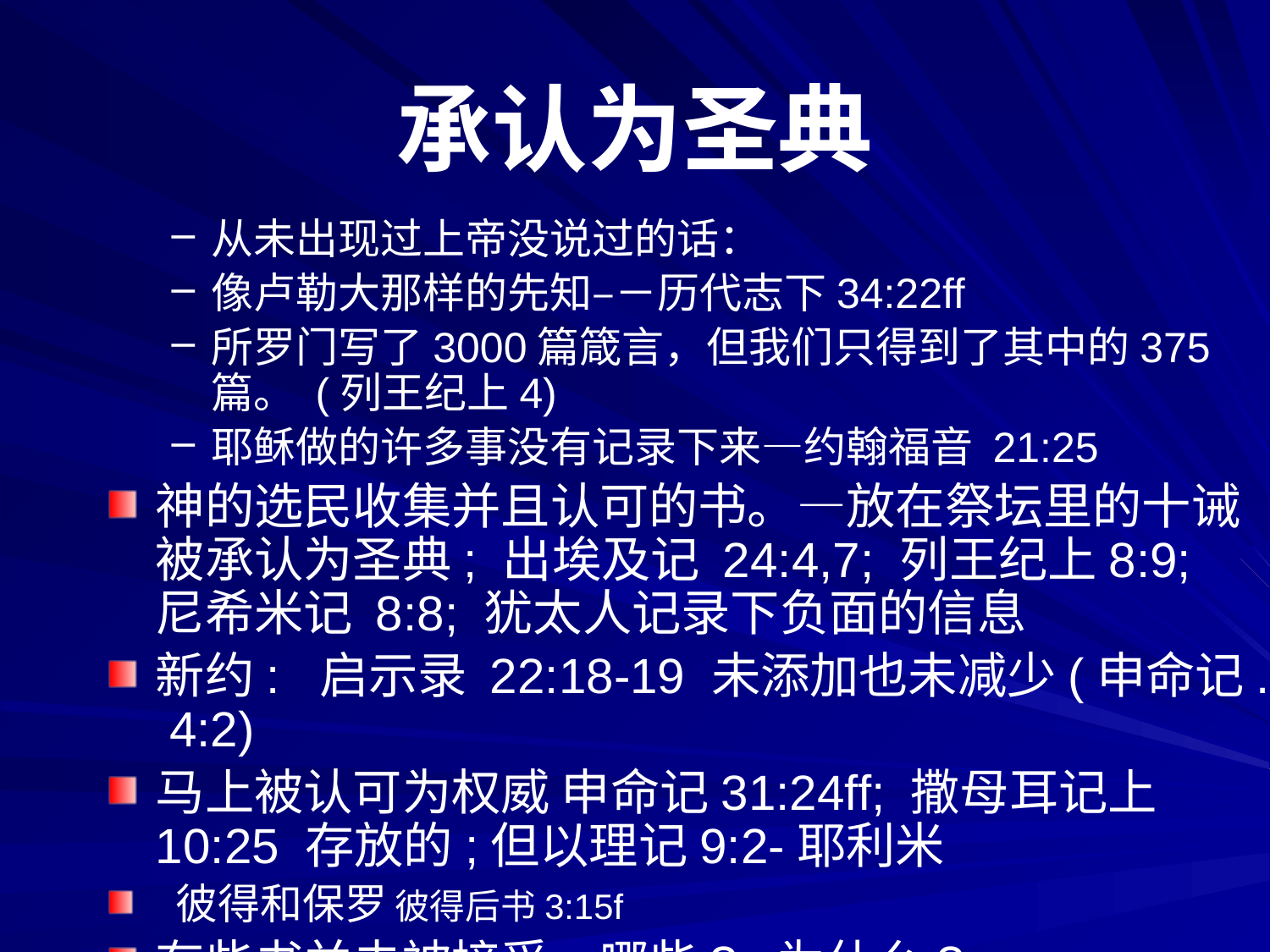

# 承认为圣典
从未出现过上帝没说过的话：
像卢勒大那样的先知–－历代志下34:22ff
所罗门写了3000篇箴言，但我们只得到了其中的375篇。 (列王纪上4)
耶稣做的许多事没有记录下来—约翰福音 21:25
神的选民收集并且认可的书。—放在祭坛里的十诫被承认为圣典; 出埃及记 24:4,7; 列王纪上8:9; 尼希米记 8:8; 犹太人记录下负面的信息
新约:  启示录 22:18-19 未添加也未减少(申命记. 4:2)
马上被认可为权威 申命记31:24ff; 撒母耳记上10:25 存放的;但以理记9:2-耶利米
 彼得和保罗 彼得后书3:15f
有些书并未被接受—哪些?  为什么?